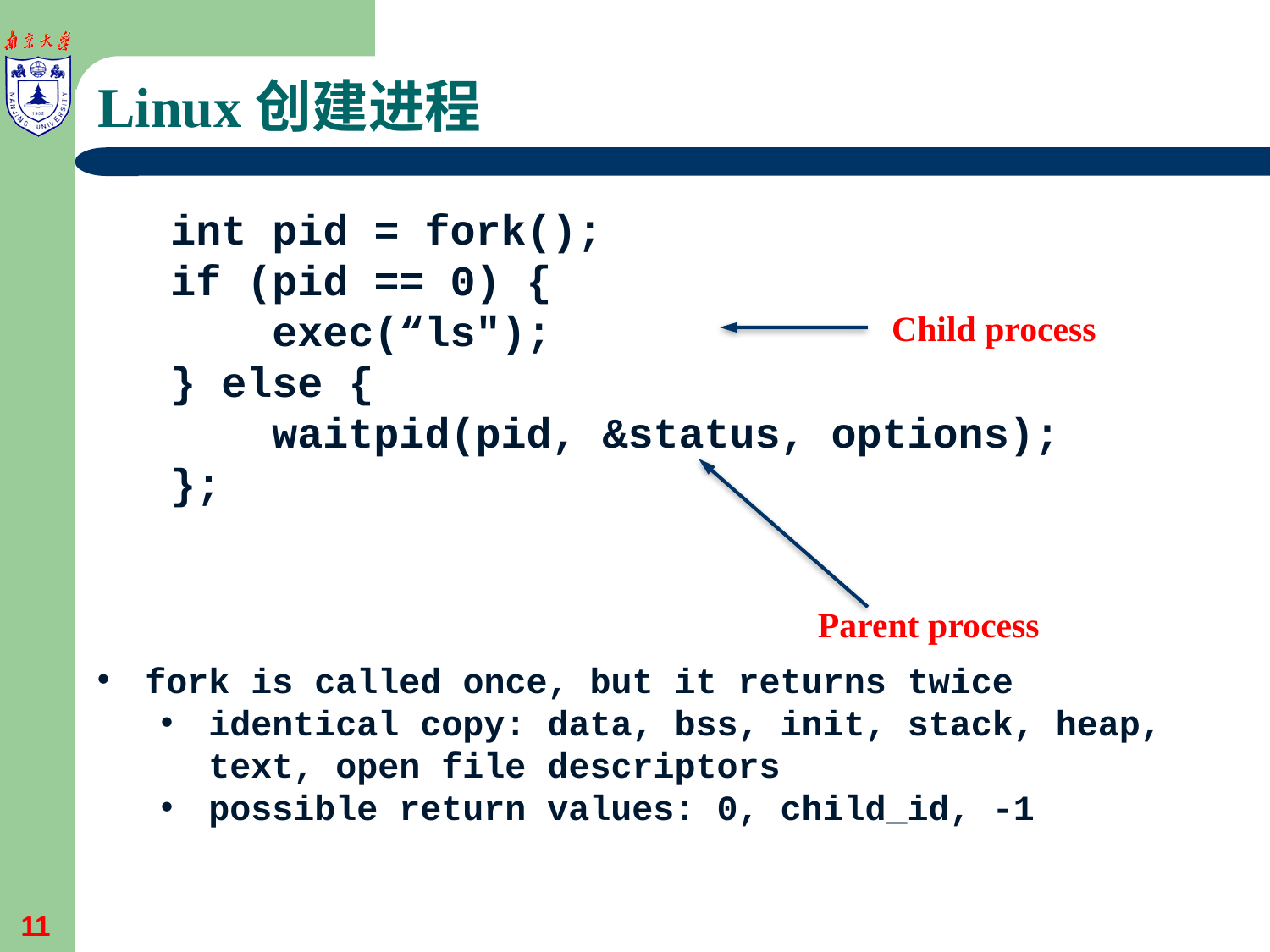

# Linux创建进程
int pid = fork();
if (pid == 0) {
    exec(“ls");
} else {
    waitpid(pid, &status, options);
};

Child process

Parent process
fork is called once, but it returns twice
identical copy: data, bss, init, stack, heap, text, open file descriptors
possible return values: 0, child_id, -1
11